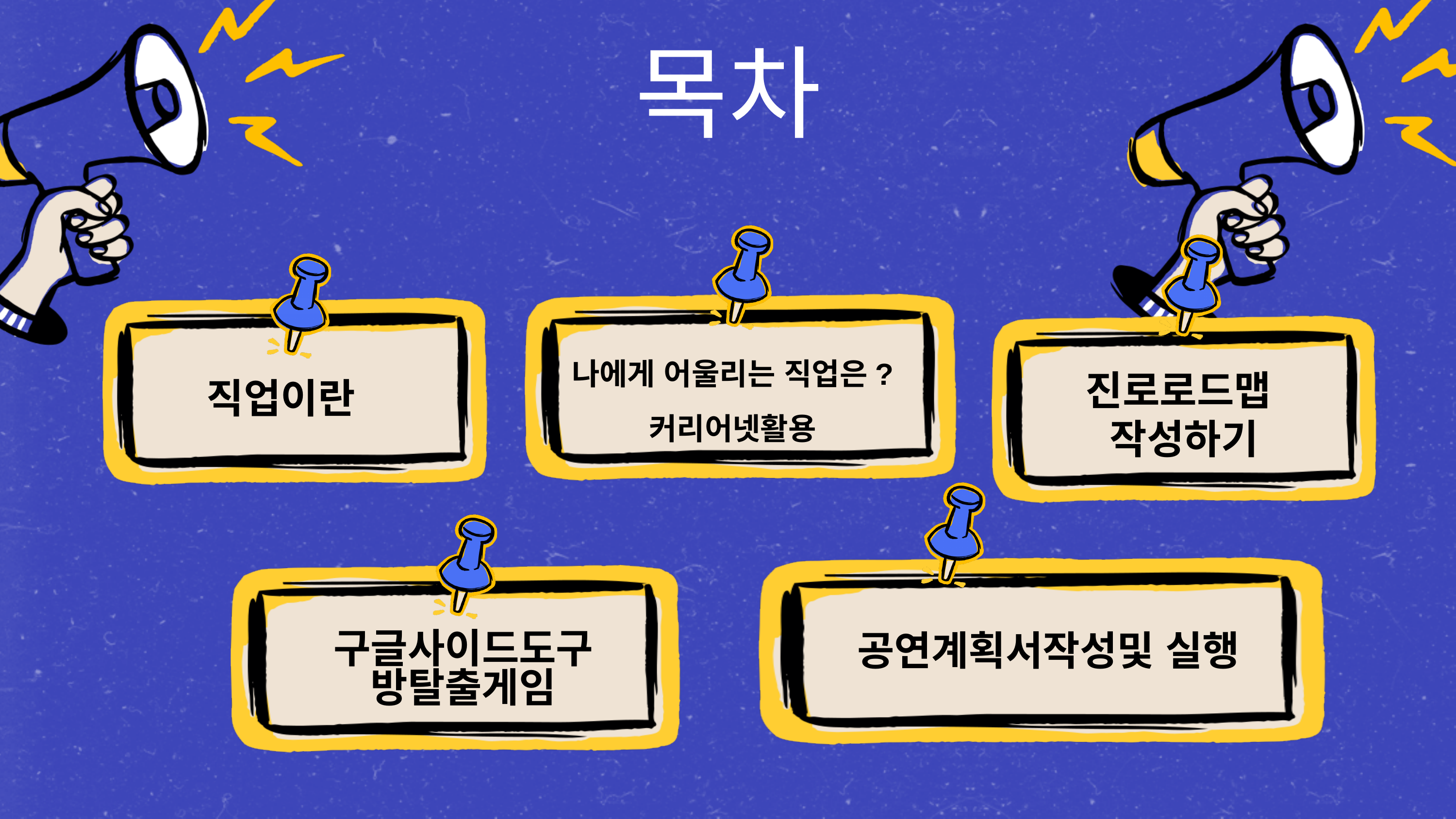

목차

나에게 어울리는 직업은?
커리어넷활용
진로로드맵
작성하기
직업이란

구글사이드도구
방탈출게임
    공연계획서작성및 실행